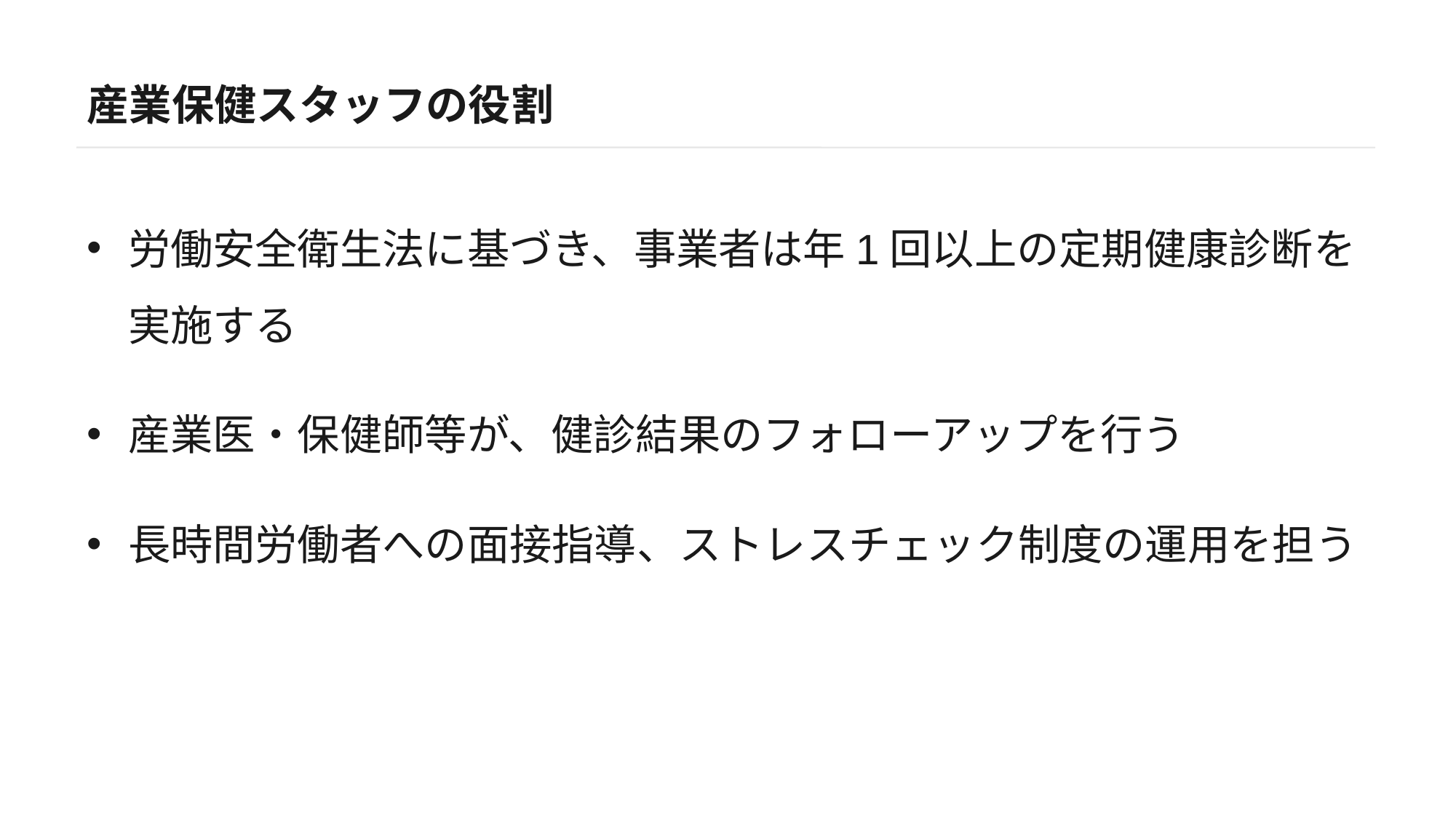

産業保健スタッフの役割

労働安全衛生法に基づき、事業者は年1回以上の定期健康診断を実施する
産業医・保健師等が、健診結果のフォローアップを行う
長時間労働者への面接指導、ストレスチェック制度の運用を担う